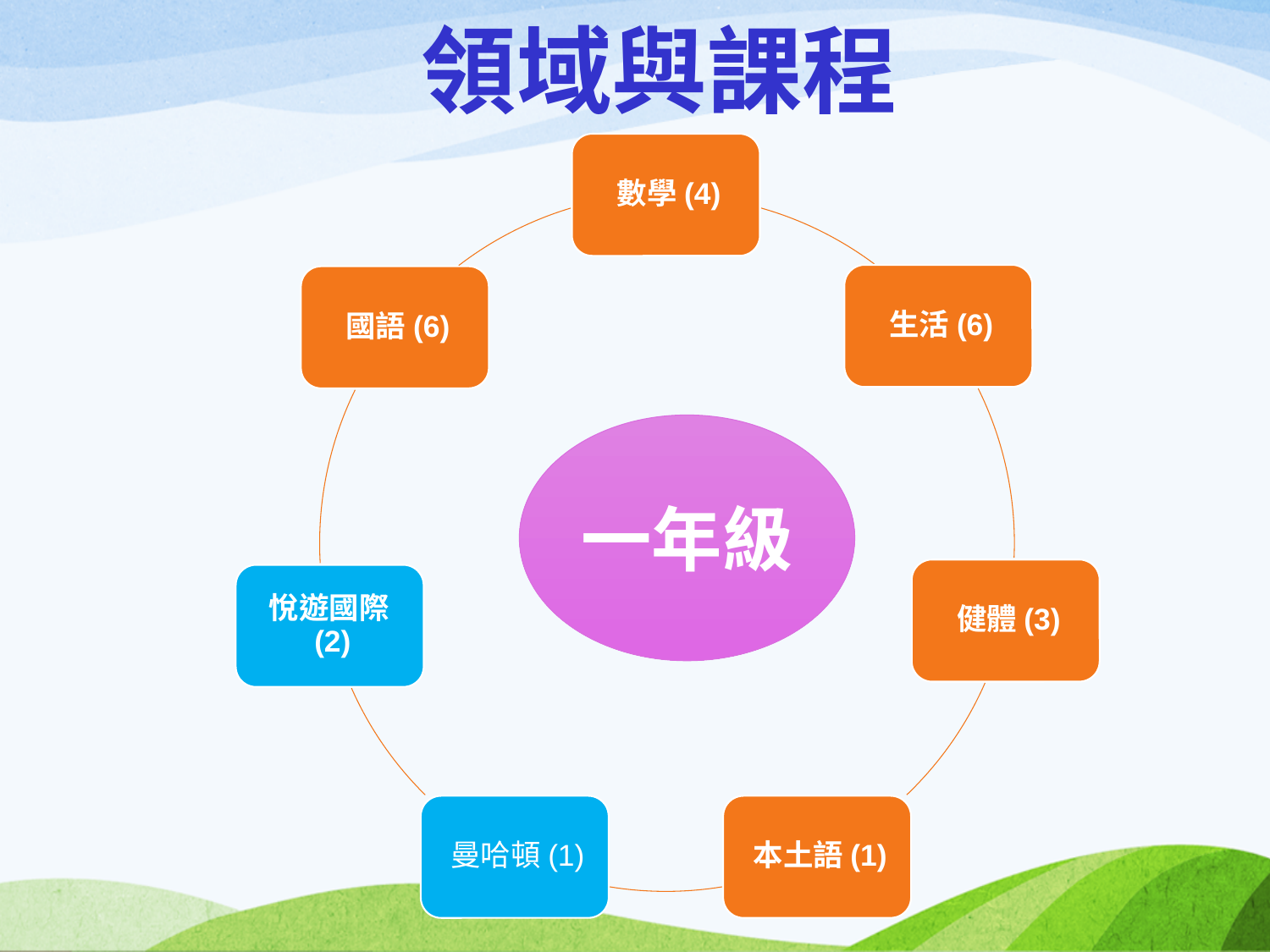

# 領域與課程
數學(4)
生活(6)
健體(3)
本土語(1)
曼哈頓(1)
悅遊國際(2)
國語(6)
一年級